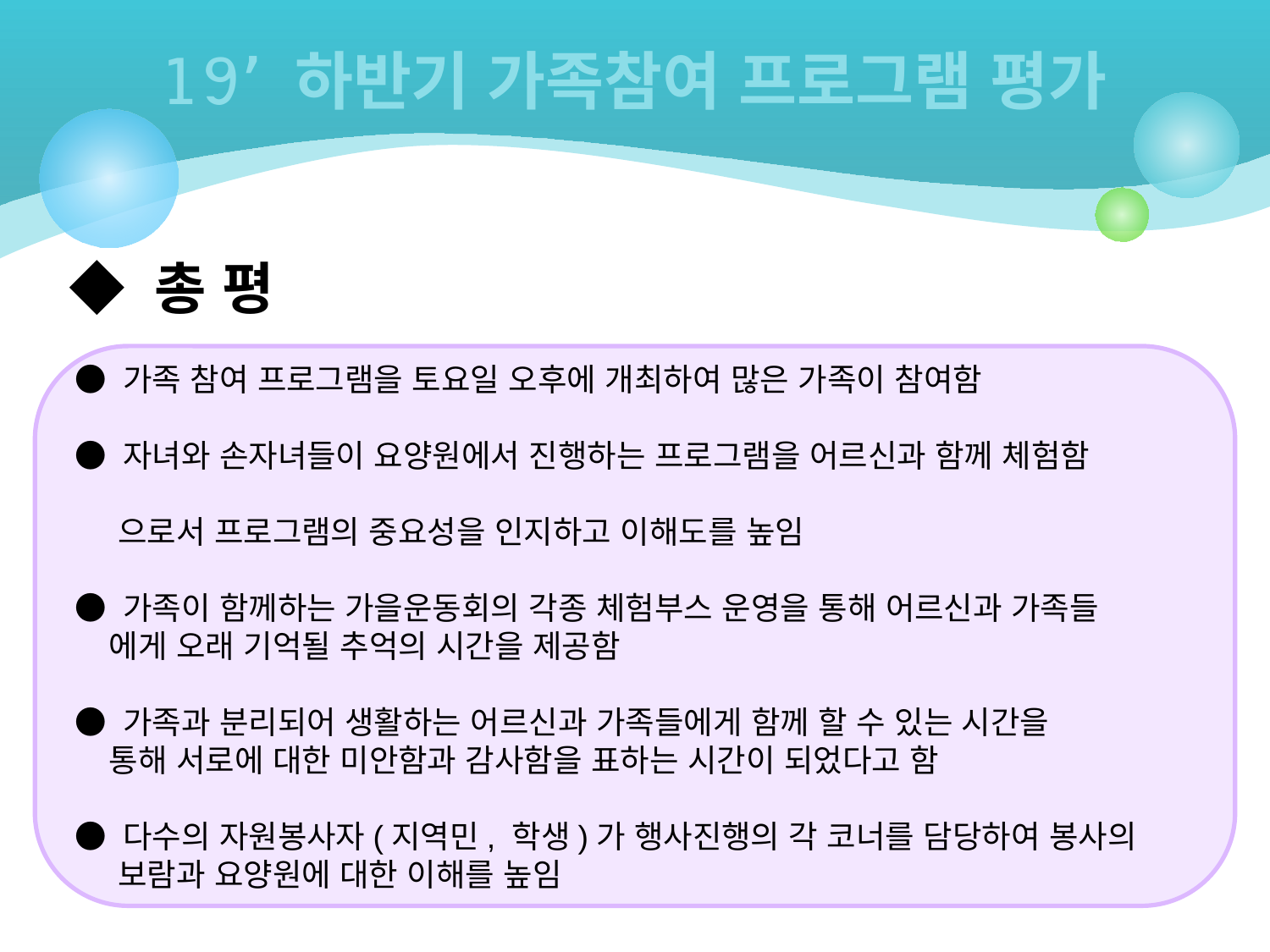

# 19’ 하반기 가족참여 프로그램 평가
◆ 총 평

● 가족 참여 프로그램을 토요일 오후에 개최하여 많은 가족이 참여함

● 자녀와 손자녀들이 요양원에서 진행하는 프로그램을 어르신과 함께 체험함
    으로서 프로그램의 중요성을 인지하고 이해도를 높임

● 가족이 함께하는 가을운동회의 각종 체험부스 운영을 통해 어르신과 가족들
   에게 오래 기억될 추억의 시간을 제공함

● 가족과 분리되어 생활하는 어르신과 가족들에게 함께 할 수 있는 시간을
   통해 서로에 대한 미안함과 감사함을 표하는 시간이 되었다고 함

● 다수의 자원봉사자(지역민, 학생)가 행사진행의 각 코너를 담당하여 봉사의
    보람과 요양원에 대한 이해를 높임